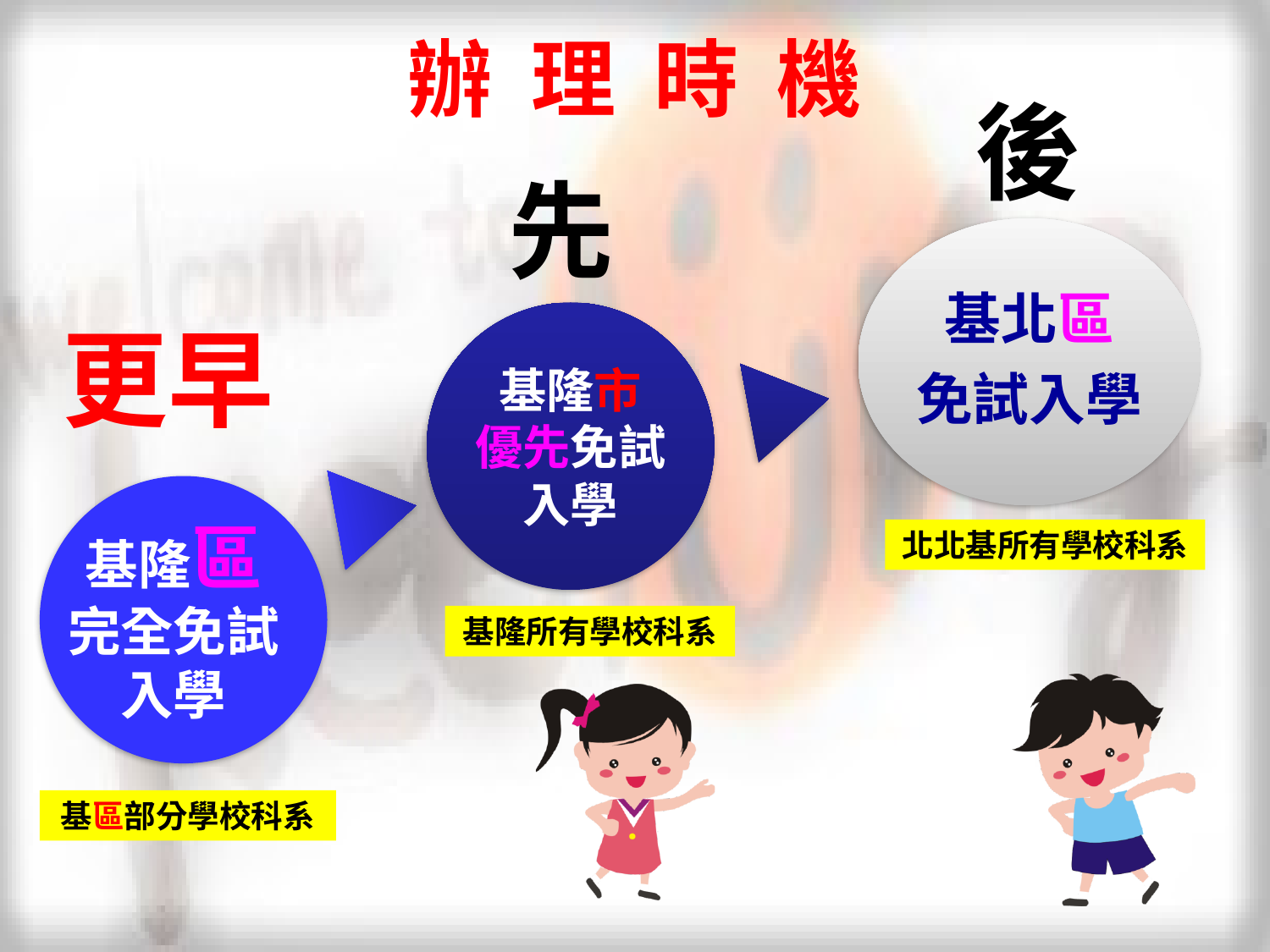

# 辦  理  時  機
後
先
基隆市
優先免試
入學
基北區
免試入學
更早

基隆區
完全免試
入學
北北基所有學校科系
基隆所有學校科系

基區部分學校科系